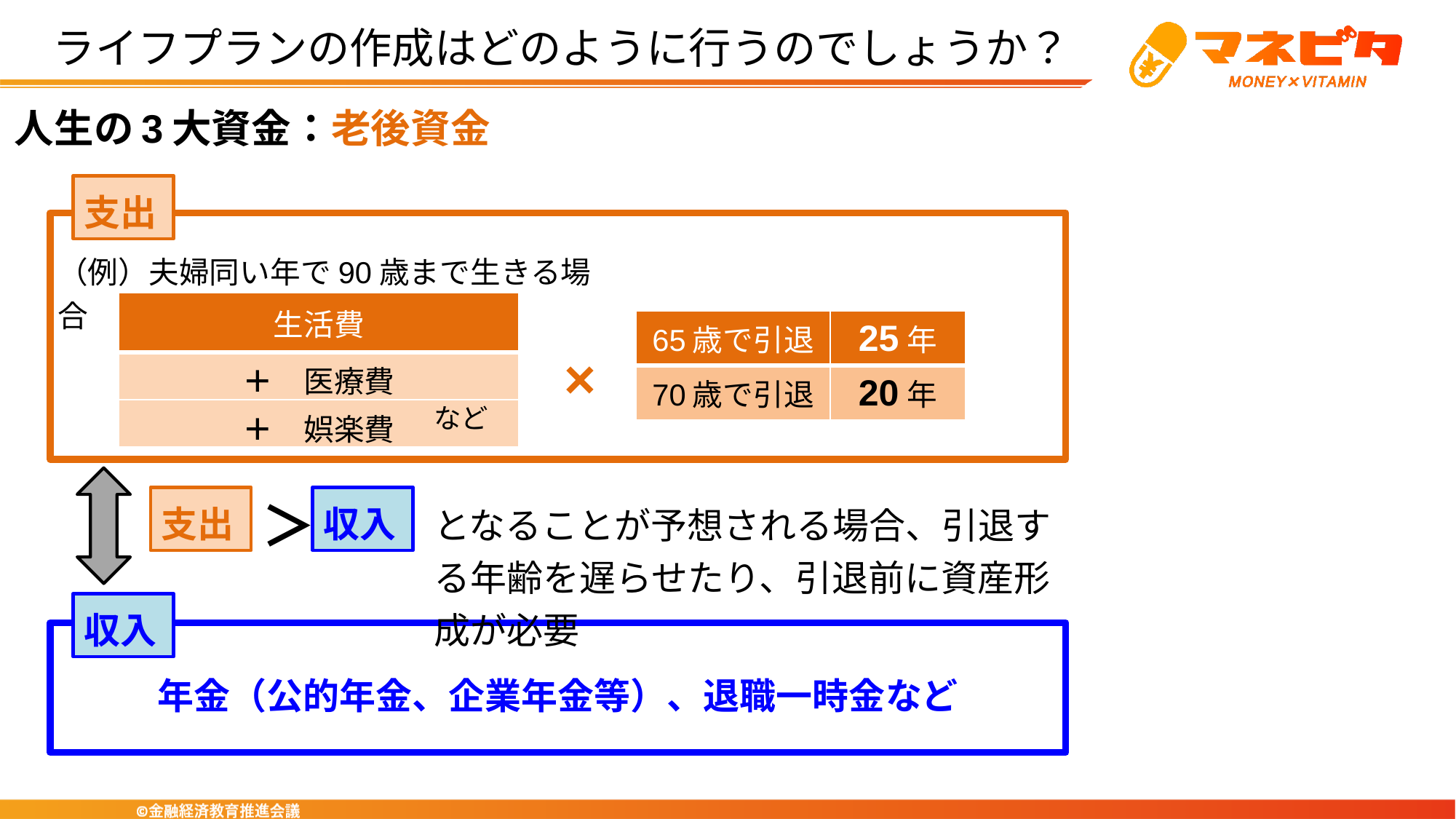

ライフプランの作成はどのように行うのでしょうか？
人生の3大資金：老後資金
支出

（例）夫婦同い年で90歳まで生きる場合
| 生活費 |
| --- |
| ＋　医療費 |
| ＋　娯楽費 |
| 65歳で引退 | 25年 |
| --- | --- |
| 70歳で引退 | 20年 |
×
など

＞
支出
収入
となることが予想される場合、引退する年齢を遅らせたり、引退前に資産形成が必要
収入

年金（公的年金、企業年金等）、退職一時金など